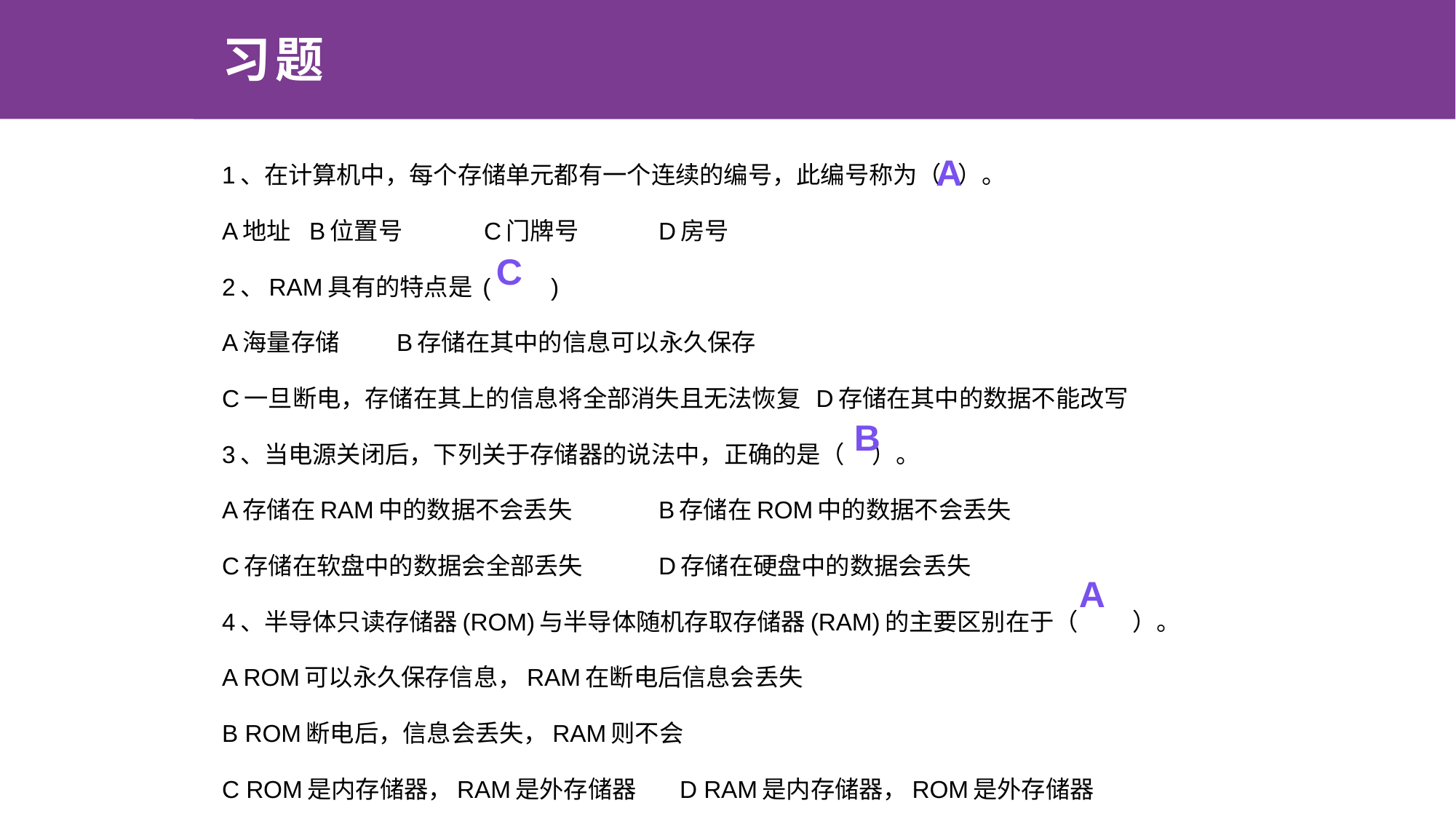

# 习题
1、在计算机中，每个存储单元都有一个连续的编号，此编号称为（   ）。
A地址	B位置号	C门牌号	D房号
2、RAM具有的特点是 (         )
A海量存储 	B存储在其中的信息可以永久保存
C一旦断电，存储在其上的信息将全部消失且无法恢复  D存储在其中的数据不能改写
3、当电源关闭后，下列关于存储器的说法中，正确的是（     ）。
A存储在RAM中的数据不会丢失	B存储在ROM中的数据不会丢失
C存储在软盘中的数据会全部丢失	D存储在硬盘中的数据会丢失
4、半导体只读存储器(ROM)与半导体随机存取存储器(RAM)的主要区别在于（          ）。
A ROM可以永久保存信息，RAM在断电后信息会丢失
B ROM断电后，信息会丢失，RAM则不会
C ROM是内存储器，RAM是外存储器	   D RAM是内存储器，ROM是外存储器

A
C
B
A